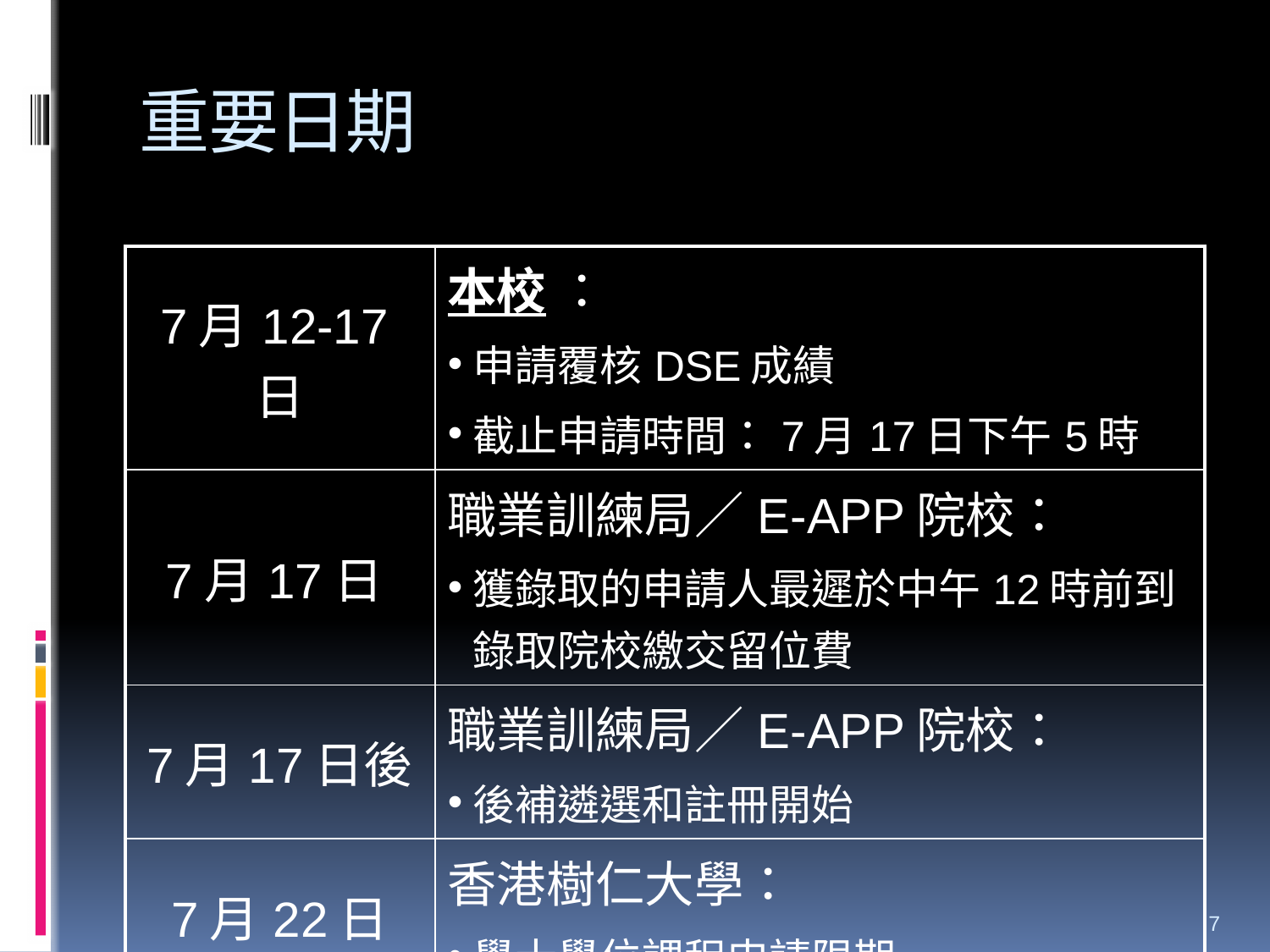

重要日期
| 7月12-17日 | 本校 ： 申請覆核DSE成績 截止申請時間：7月17日下午5時 |
| --- | --- |
| 7月17日 | 職業訓練局／E-APP院校： 獲錄取的申請人最遲於中午12時前到錄取院校繳交留位費 |
| 7月17日後 | 職業訓練局／E-APP院校： 後補遴選和註冊開始 |
| 7月22日 | 香港樹仁大學： 學士學位課程申請限期 |
7